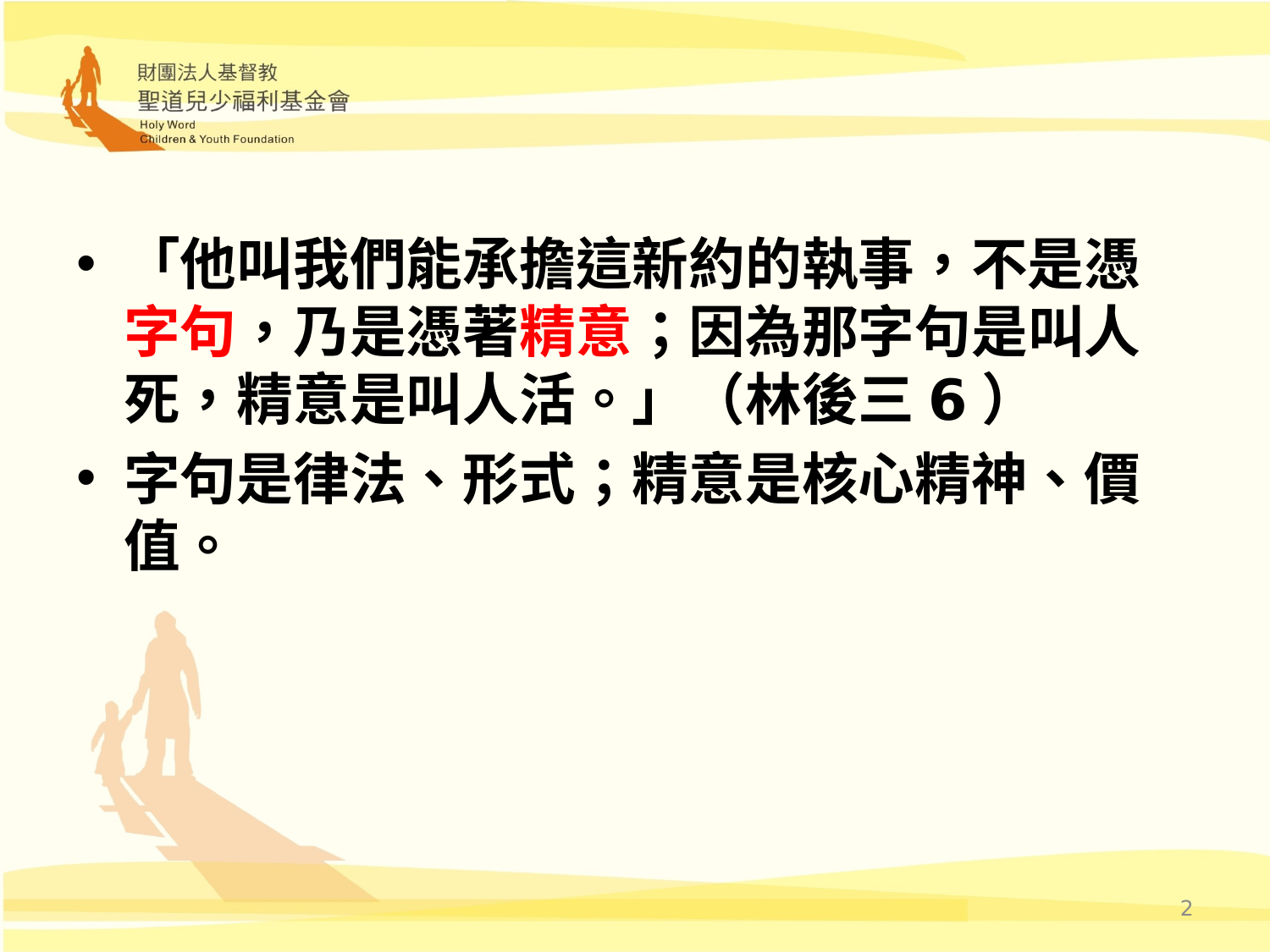

#
「他叫我們能承擔這新約的執事，不是憑字句，乃是憑著精意；因為那字句是叫人死，精意是叫人活。」（林後三6）
字句是律法、形式；精意是核心精神、價值。

2